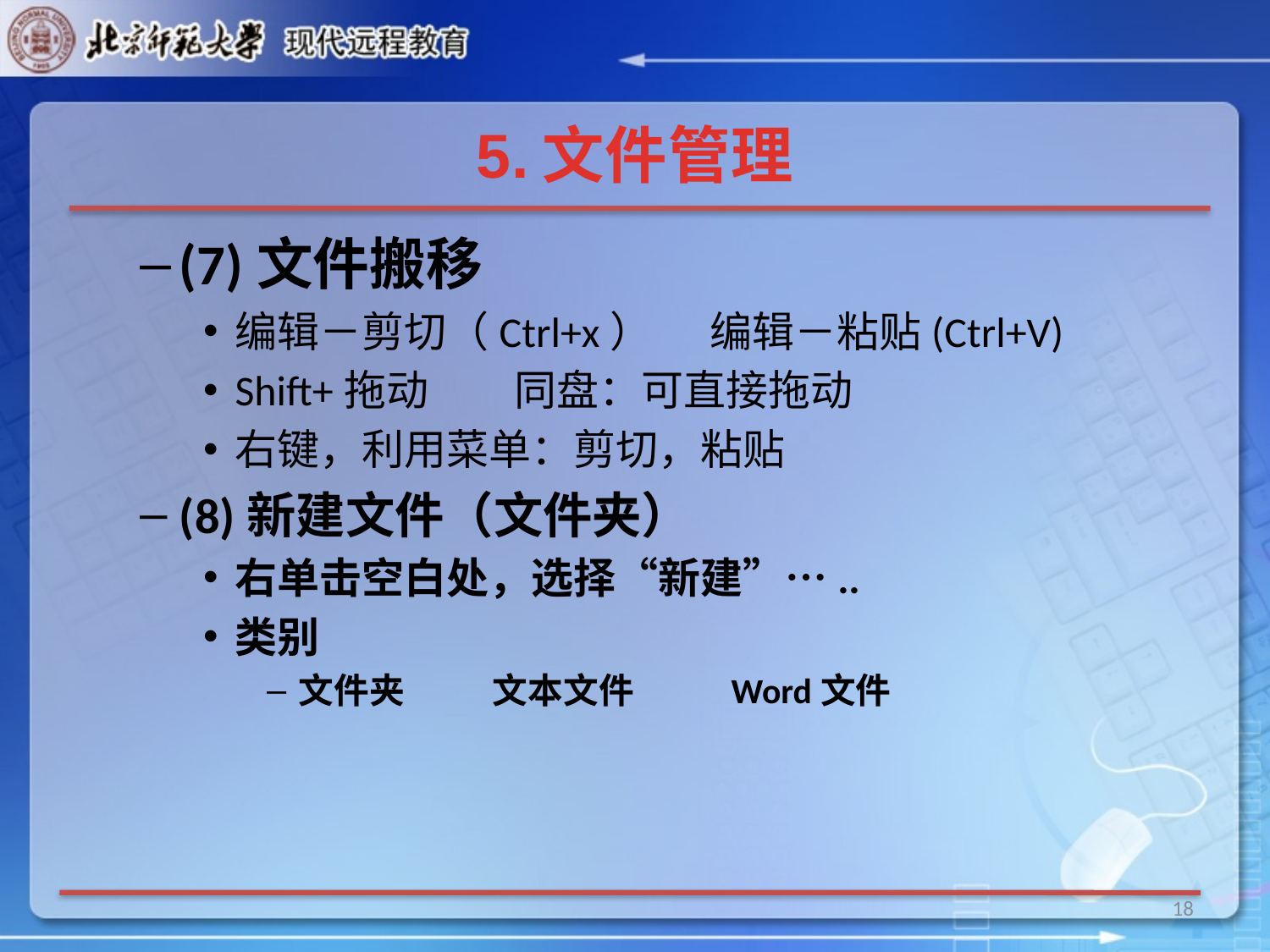

# 5.文件管理
(7)文件搬移
编辑－剪切（Ctrl+x）      编辑－粘贴(Ctrl+V)
Shift+拖动         同盘：可直接拖动
右键，利用菜单：剪切，粘贴
(8)新建文件（文件夹）
右单击空白处，选择“新建”…..
类别
文件夹           文本文件           Word文件
18